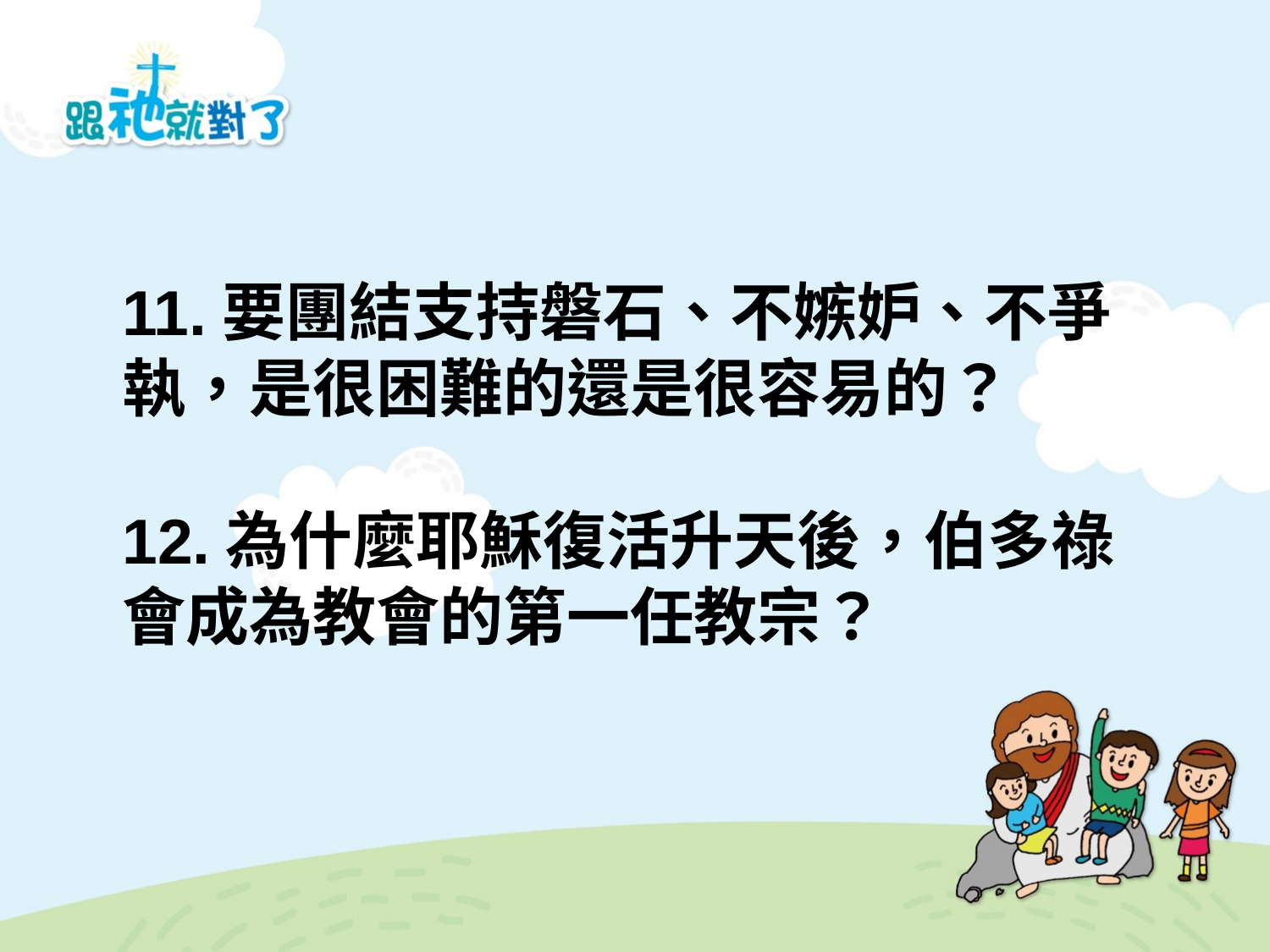

11.要團結支持磐石、不嫉妒、不爭執，是很困難的還是很容易的？

12.為什麼耶穌復活升天後，伯多祿會成為教會的第一任教宗？